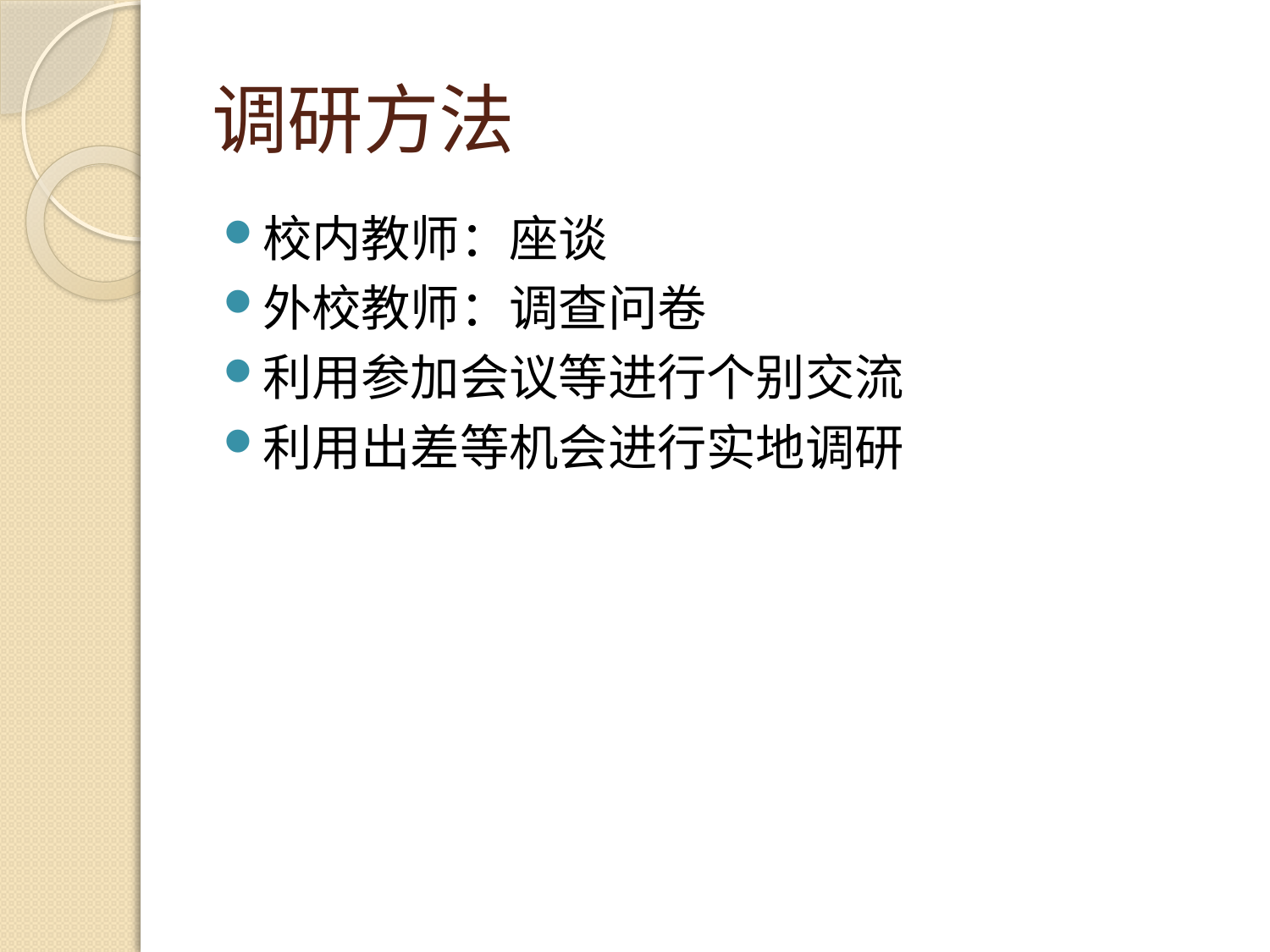

# 调研方法
校内教师：座谈
外校教师：调查问卷
利用参加会议等进行个别交流
利用出差等机会进行实地调研